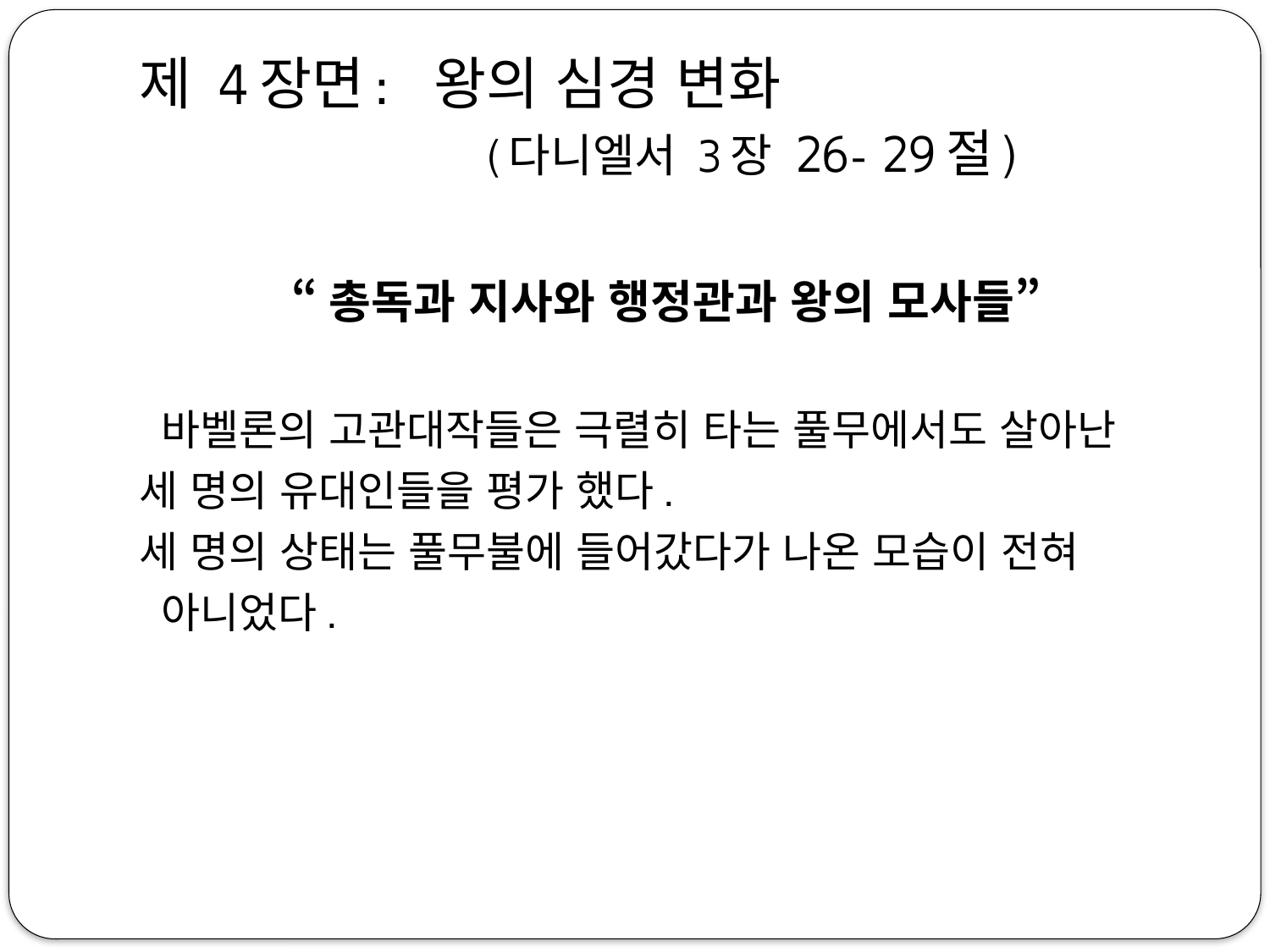

# 제 4장면:  왕의 심경 변화 (다니엘서 3장 26- 29절)

“총독과 지사와 행정관과 왕의 모사들”

 바벨론의 고관대작들은 극렬히 타는 풀무에서도 살아난
세 명의 유대인들을 평가 했다.
세 명의 상태는 풀무불에 들어갔다가 나온 모습이 전혀
 아니었다.